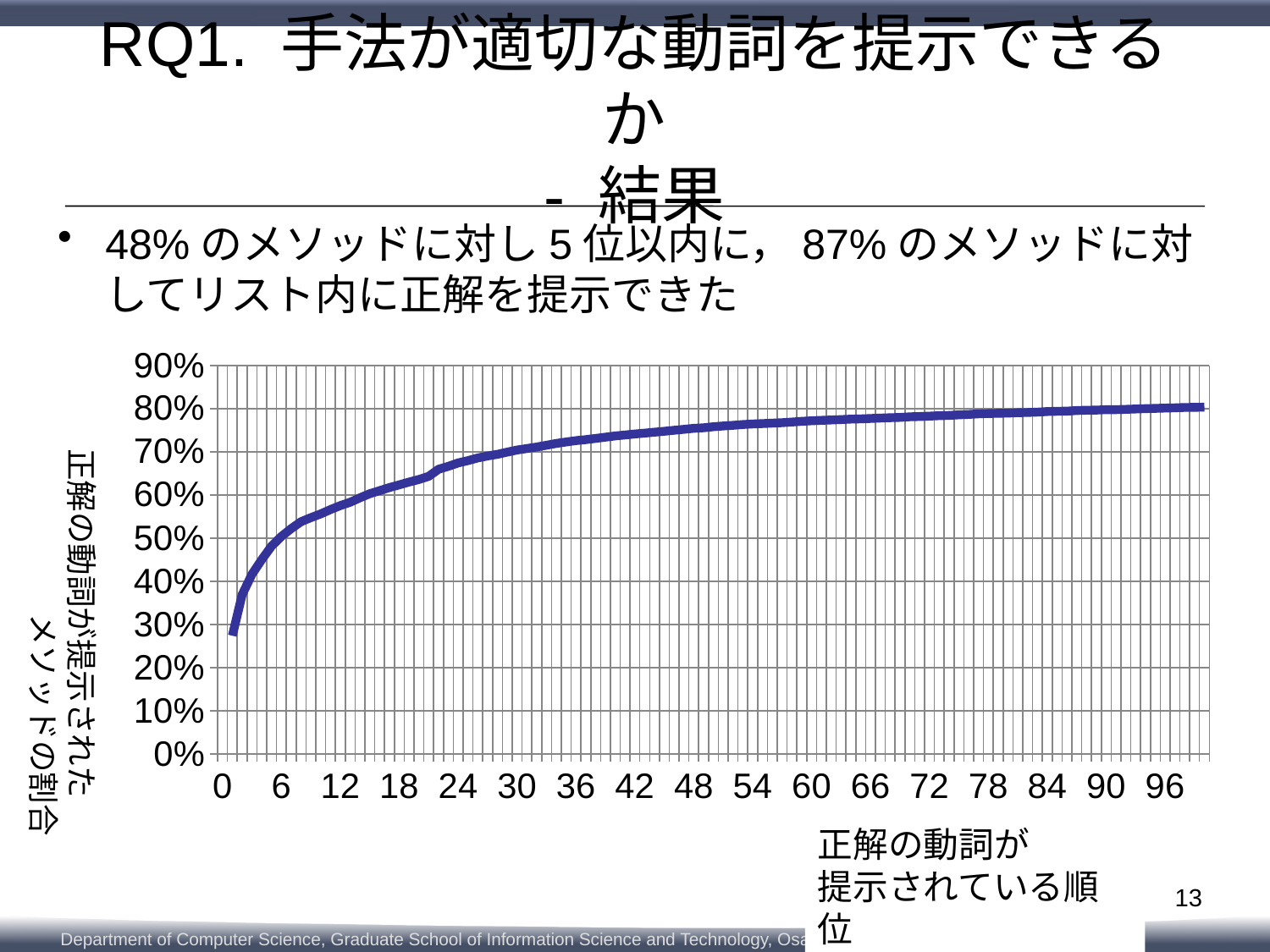

# RQ1. 手法が適切な動詞を提示できるか - 結果
48%のメソッドに対し5位以内に，87%のメソッドに対してリスト内に正解を提示できた

### Chart

| Category | target |
|---|---|
| 0 | None |
| 1 | 0.2738816738816739 |
| 2 | 0.36897546897546896 |
| 3 | 0.4165223665223665 |
| 4 | 0.4505050505050505 |
| 5 | 0.4818181818181818 |
| 6 | 0.5041125541125541 |
| 7 | 0.5222222222222223 |
| 8 | 0.5382395382395382 |
| 9 | 0.5475468975468976 |
| 10 | 0.5562770562770563 |
| 11 | 0.5663780663780664 |
| 12 | 0.5754689754689755 |
| 13 | 0.5832611832611833 |
| 14 | 0.5935064935064935 |
| 15 | 0.603030303030303 |
| 16 | 0.6101010101010101 |
| 17 | 0.6172438672438673 |
| 18 | 0.6235209235209235 |
| 19 | 0.6299422799422799 |
| 20 | 0.6359307359307359 |
| 21 | 0.6432900432900432 |
| 22 | 0.6596681096681096 |
| 23 | 0.6664502164502164 |
| 24 | 0.6743867243867244 |
| 25 | 0.6796536796536796 |
| 26 | 0.6858585858585858 |
| 27 | 0.6904040404040404 |
| 28 | 0.6943001443001443 |
| 29 | 0.6993506493506494 |
| 30 | 0.7041847041847041 |
| 31 | 0.7076479076479076 |
| 32 | 0.7111111111111111 |
| 33 | 0.7153679653679653 |
| 34 | 0.7194805194805195 |
| 35 | 0.7228715728715729 |
| 36 | 0.7259740259740259 |
| 37 | 0.7282828282828283 |
| 38 | 0.7310966810966811 |
| 39 | 0.733910533910534 |
| 40 | 0.7367965367965368 |
| 41 | 0.739033189033189 |
| 42 | 0.7413419913419913 |
| 43 | 0.7432900432900433 |
| 44 | 0.7455266955266955 |
| 45 | 0.7476190476190476 |
| 46 | 0.7499278499278499 |
| 47 | 0.7521645021645021 |
| 48 | 0.7544733044733045 |
| 49 | 0.7556998556998556 |
| 50 | 0.7581529581529581 |
| 51 | 0.7598845598845598 |
| 52 | 0.7613997113997114 |
| 53 | 0.7632034632034632 |
| 54 | 0.7645021645021645 |
| 55 | 0.7654401154401155 |
| 56 | 0.7665223665223665 |
| 57 | 0.7675324675324675 |
| 58 | 0.7690476190476191 |
| 59 | 0.7706349206349207 |
| 60 | 0.7718614718614719 |
| 61 | 0.7729437229437229 |
| 62 | 0.7737373737373737 |
| 63 | 0.7747474747474747 |
| 64 | 0.7756854256854256 |
| 65 | 0.7763347763347763 |
| 66 | 0.7772727272727272 |
| 67 | 0.7782106782106782 |
| 68 | 0.779076479076479 |
| 69 | 0.7797258297258297 |
| 70 | 0.7811688311688312 |
| 71 | 0.7817460317460317 |
| 72 | 0.7826839826839826 |
| 73 | 0.7836940836940837 |
| 74 | 0.7842712842712842 |
| 75 | 0.7856421356421357 |
| 76 | 0.7866522366522366 |
| 77 | 0.7880230880230881 |
| 78 | 0.7887445887445887 |
| 79 | 0.7893217893217893 |
| 80 | 0.7896825396825397 |
| 81 | 0.7906926406926407 |
| 82 | 0.7911255411255411 |
| 83 | 0.791991341991342 |
| 84 | 0.7933621933621934 |
| 85 | 0.793939393939394 |
| 86 | 0.7942279942279943 |
| 87 | 0.7955988455988456 |
| 88 | 0.7963924963924964 |
| 89 | 0.7966810966810967 |
| 90 | 0.7976190476190477 |
| 91 | 0.7977633477633478 |
| 92 | 0.7984126984126985 |
| 93 | 0.7992063492063493 |
| 94 | 0.8 |
| 95 | 0.8006493506493506 |
| 96 | 0.8012987012987013 |
| 97 | 0.8018759018759019 |
| 98 | 0.8028138528138529 |
| 99 | 0.8028860028860029 |
| 100 | 0.8034632034632034 |
正解の動詞が提示された
                       メソッドの割合
正解の動詞が
提示されている順位
13